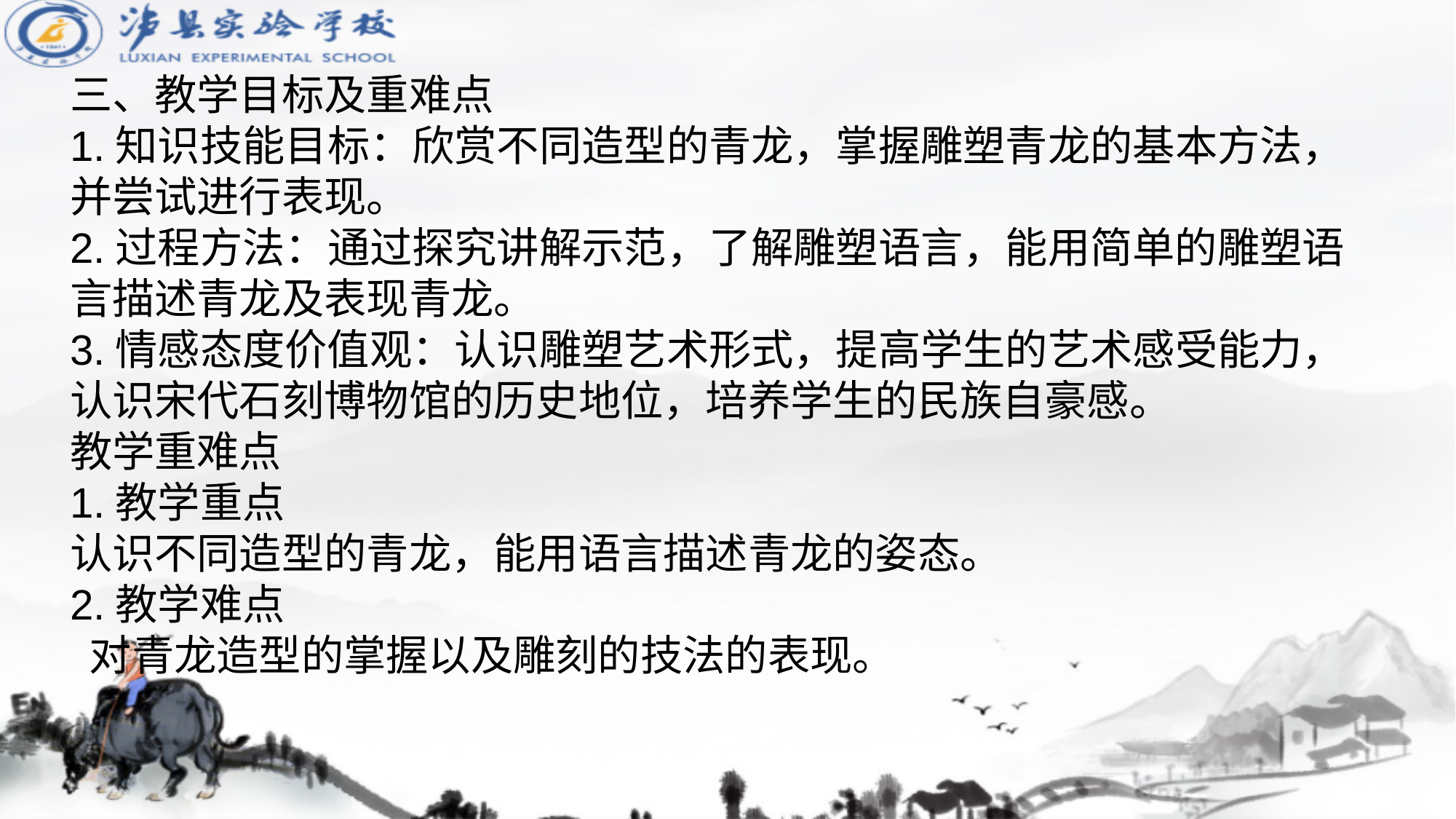

三、教学目标及重难点
1.知识技能目标：欣赏不同造型的青龙，掌握雕塑青龙的基本方法，并尝试进行表现。
2.过程方法：通过探究讲解示范，了解雕塑语言，能用简单的雕塑语言描述青龙及表现青龙。
3.情感态度价值观：认识雕塑艺术形式，提高学生的艺术感受能力，认识宋代石刻博物馆的历史地位，培养学生的民族自豪感。教学重难点1.教学重点认识不同造型的青龙，能用语言描述青龙的姿态。2.教学难点
 对青龙造型的掌握以及雕刻的技法的表现。